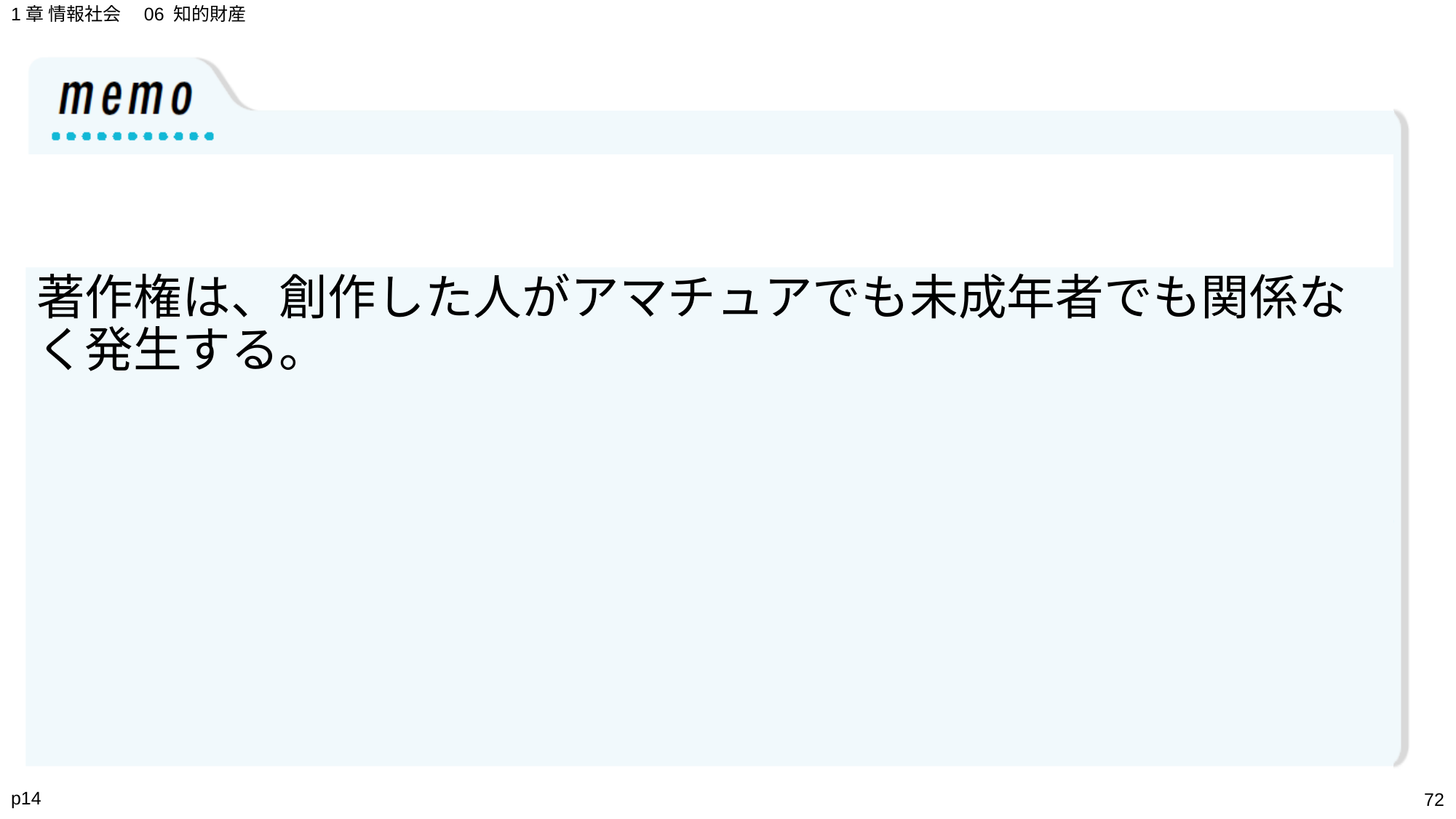

1章 情報社会　06 知的財産

著作権は、創作した人がアマチュアでも未成年者でも関係なく発生する。

p14
72